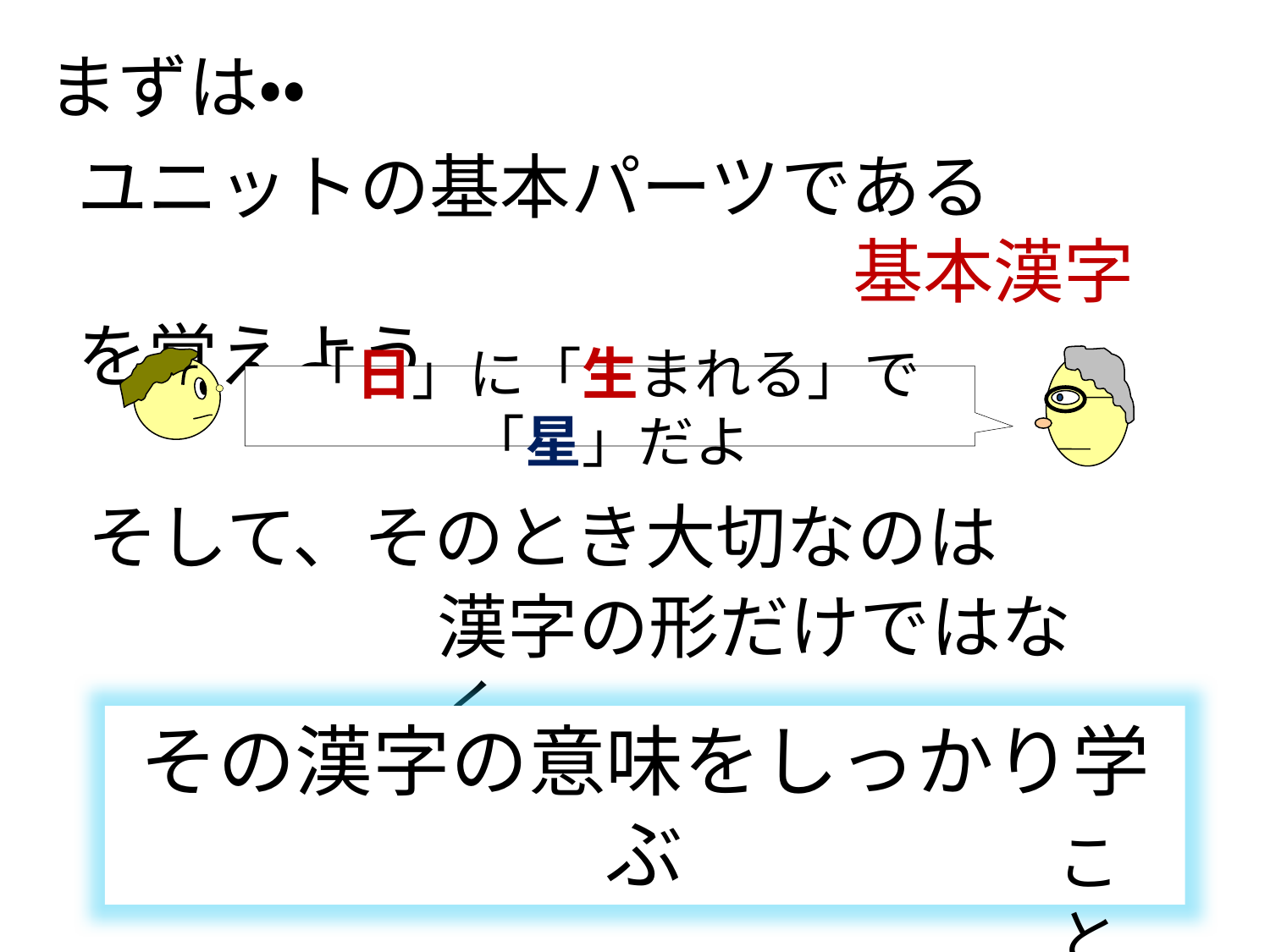

まずは・・
ユニットの基本パーツである
　　　　　　　　　　　基本漢字を覚えよう

「日」に「生まれる」で「星」だよ
そして、そのとき大切なのは
漢字の形だけではなく・・
その漢字の意味をしっかり学ぶ
こと